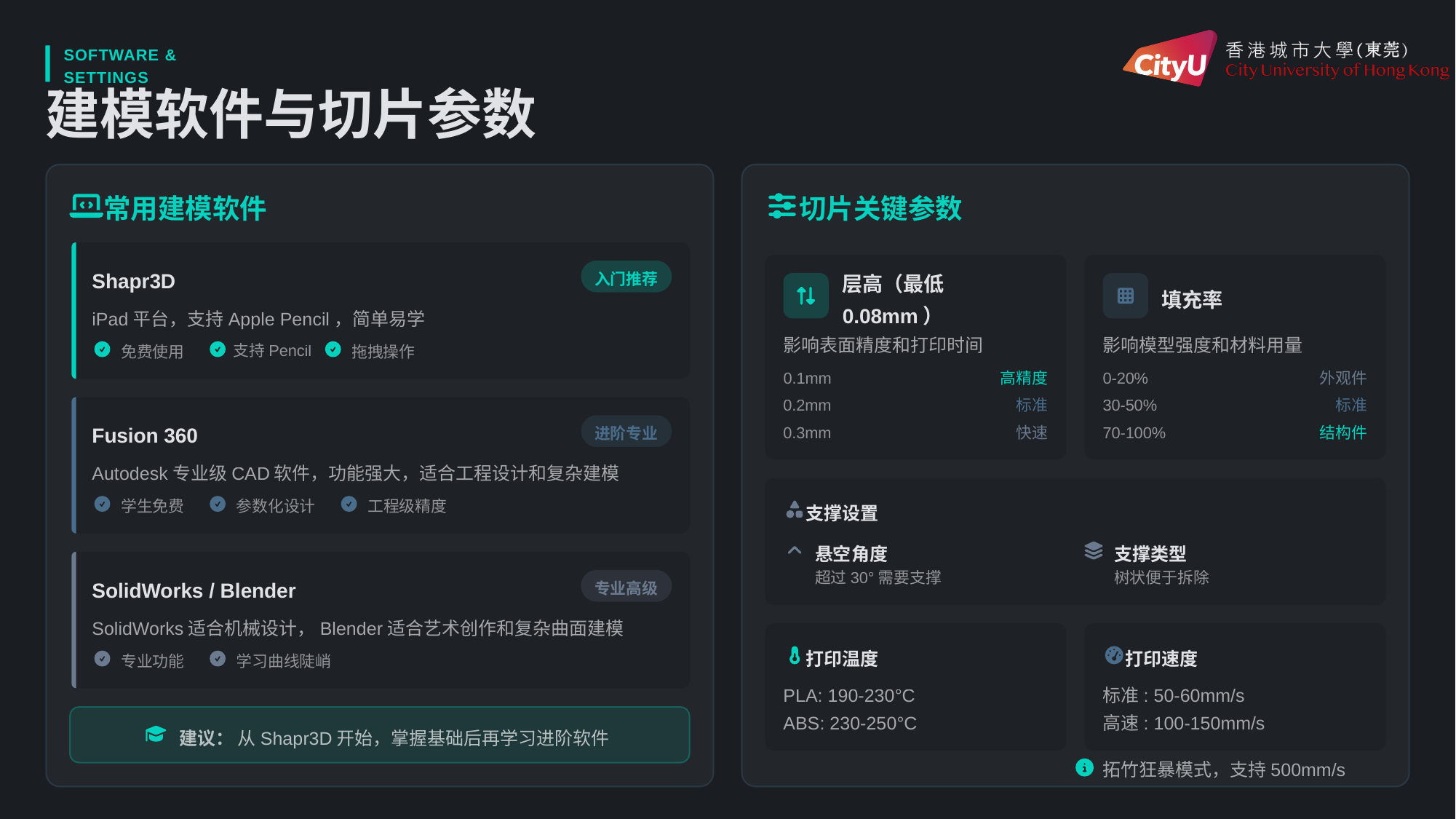

SOFTWARE & SETTINGS
建模软件与切片参数

常用建模软件
切片关键参数

Shapr3D

入门推荐

层高（最低0.08mm）
填充率

iPad平台，支持Apple Pencil，简单易学
影响表面精度和打印时间
影响模型强度和材料用量
免费使用
拖拽操作
支持Pencil

0.1mm
高精度
0-20%
外观件
0.2mm
标准
30-50%
标准

Fusion 360

进阶专业
0.3mm
快速
70-100%
结构件
Autodesk专业级CAD软件，功能强大，适合工程设计和复杂建模

学生免费
参数化设计
工程级精度

支撑设置

悬空角度
支撑类型

超过30°需要支撑
树状便于拆除
SolidWorks / Blender

专业高级
SolidWorks适合机械设计，Blender适合艺术创作和复杂曲面建模

打印温度
打印速度

专业功能
学习曲线陡峭

PLA: 190-230°C
标准: 50-60mm/s
ABS: 230-250°C
高速: 100-150mm/s

建议： 从Shapr3D开始，掌握基础后再学习进阶软件

拓竹狂暴模式，支持500mm/s